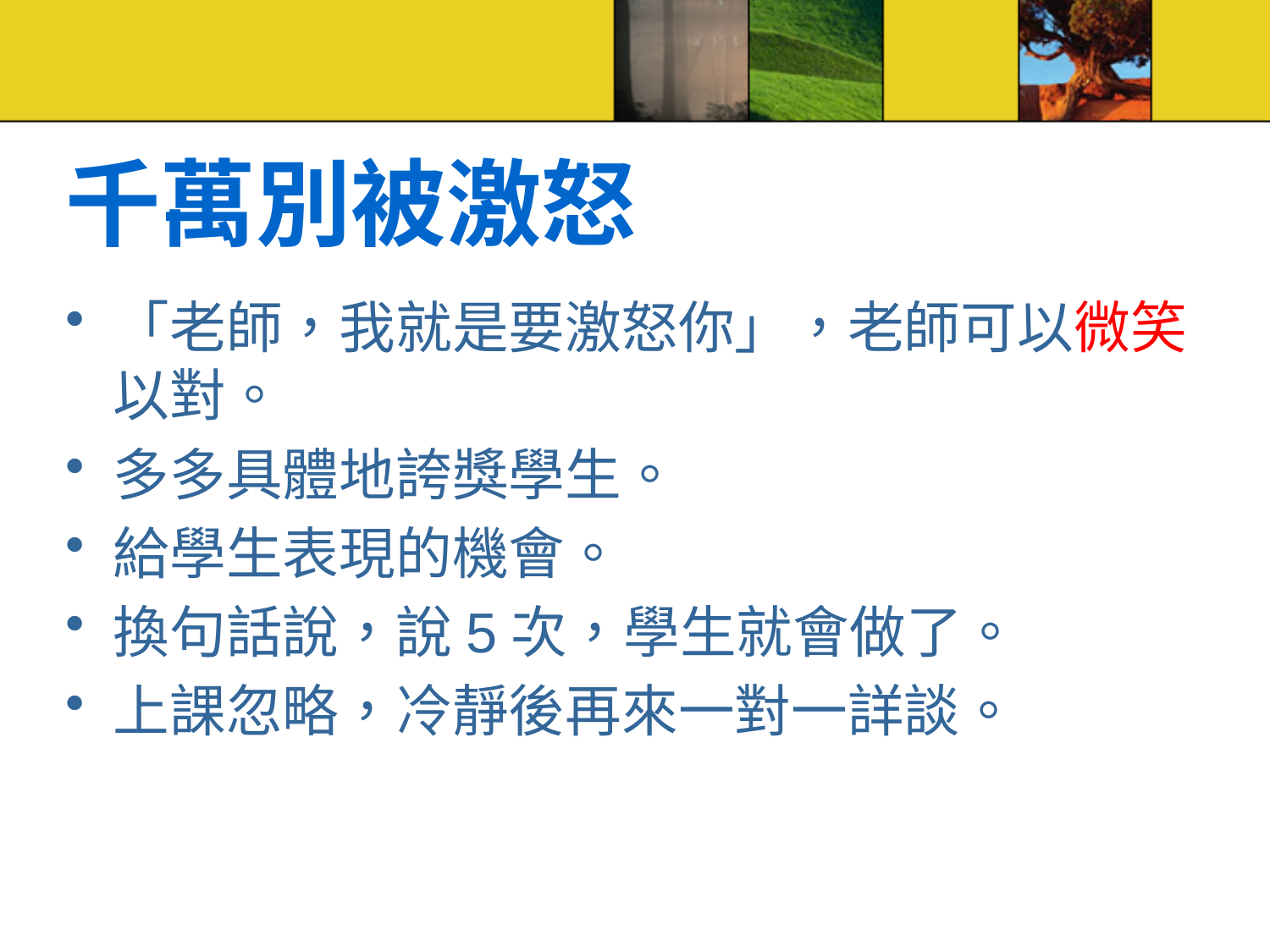

# 千萬別被激怒
「老師，我就是要激怒你」，老師可以微笑以對。
多多具體地誇獎學生。
給學生表現的機會。
換句話說，說5次，學生就會做了。
上課忽略，冷靜後再來一對一詳談。